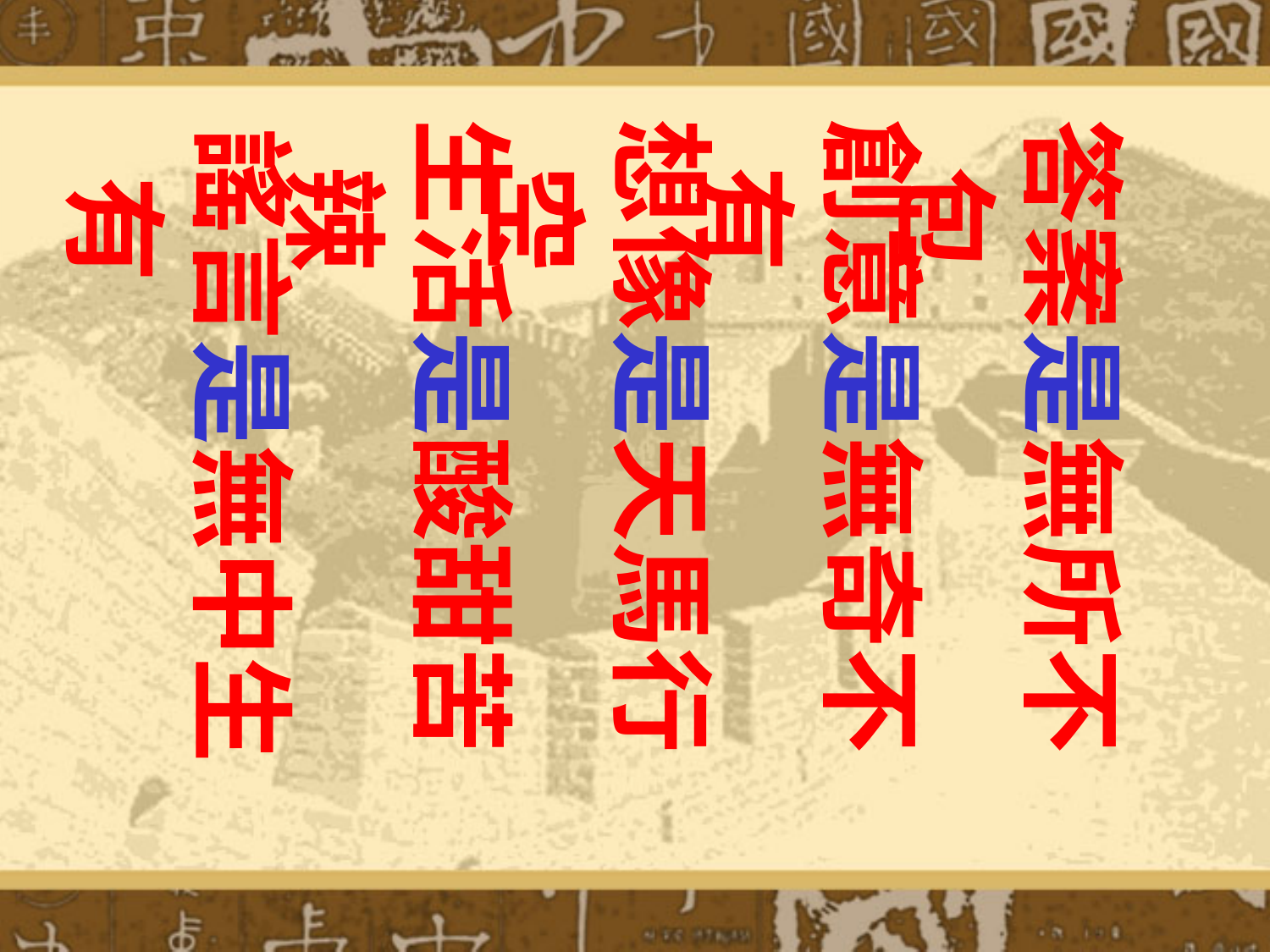

生活是酸甜苦辣
想像是天馬行空
創意是無奇不有
答案是無所不包
謠言是無中生有